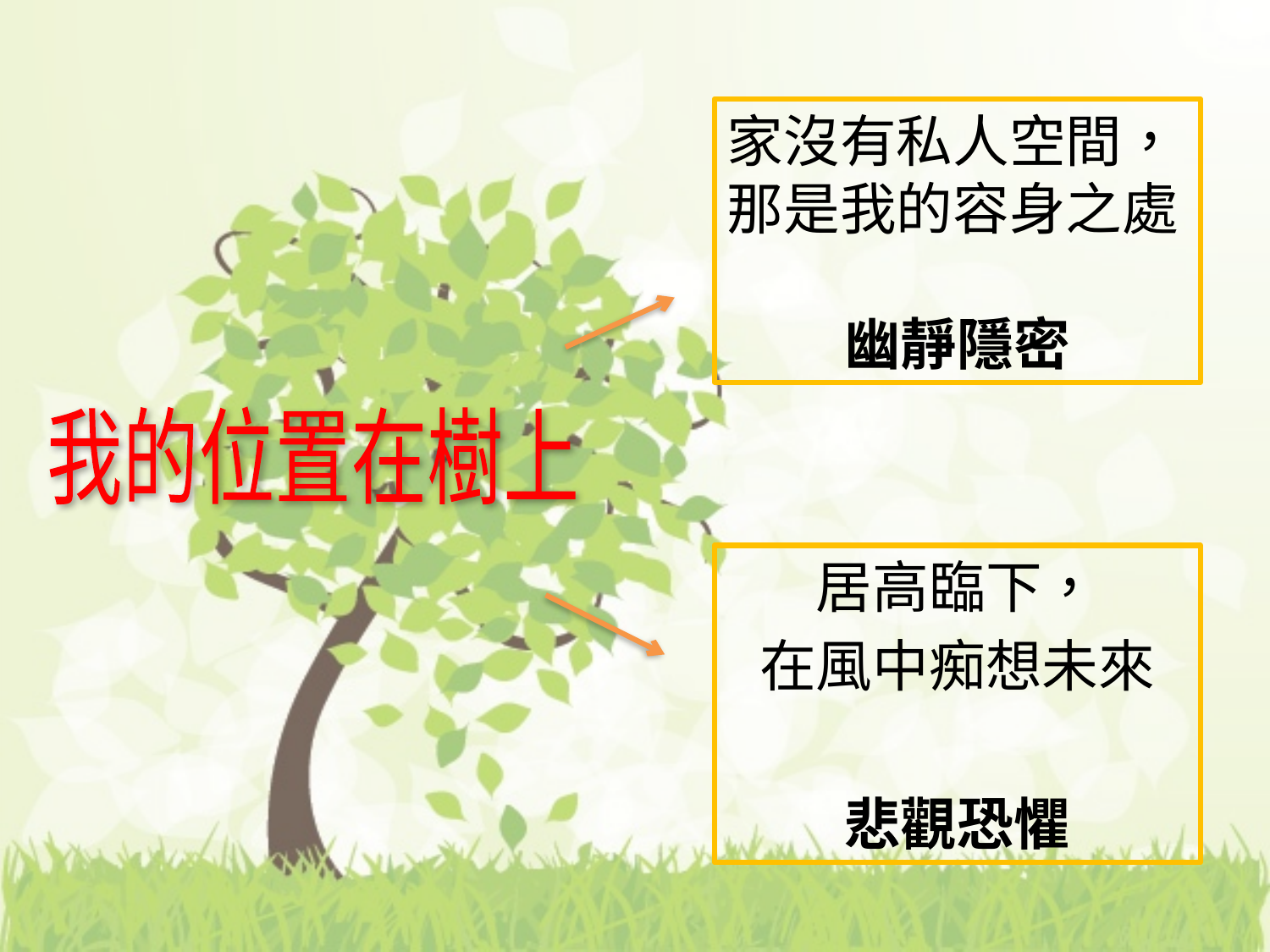

家沒有私人空間，
那是我的容身之處

幽靜隱密
我的位置在樹上
居高臨下，
在風中痴想未來

悲觀恐懼